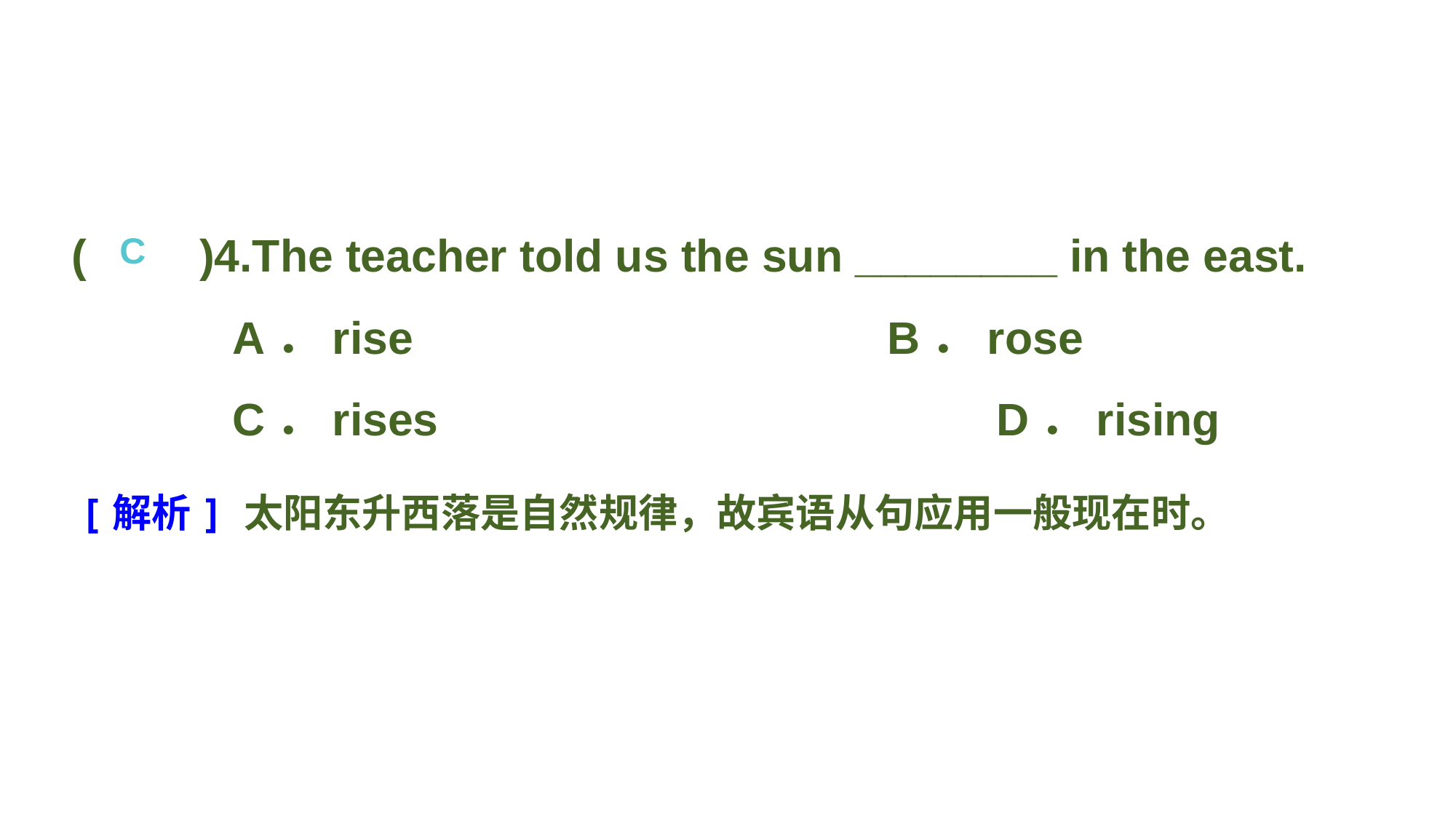

(　　)4.The teacher told us the sun ________ in the east.
A．rise  					B．rose
C．rises  					D．rising
C
[解析] 太阳东升西落是自然规律，故宾语从句应用一般现在时。